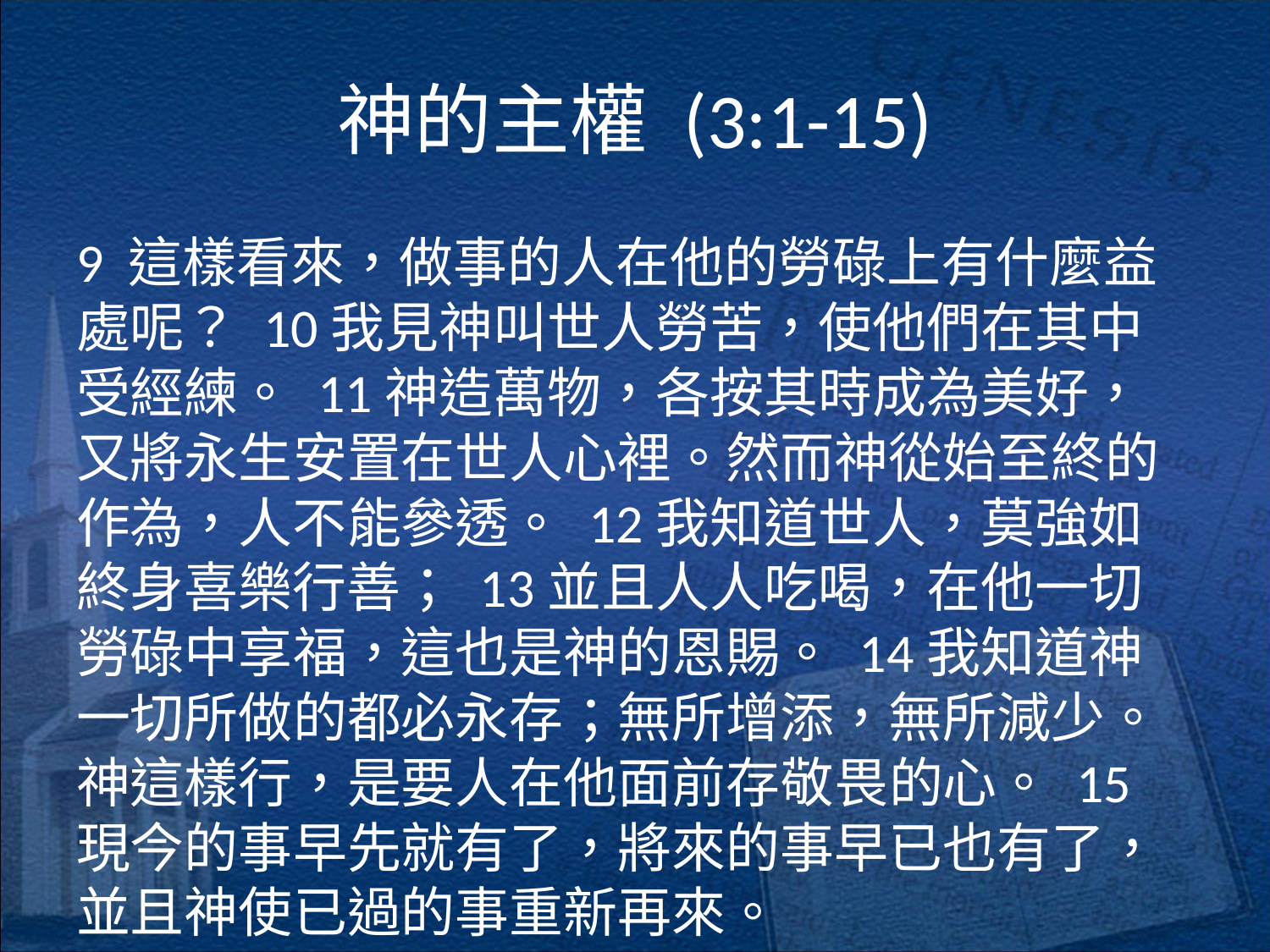

# 神的主權 (3:1-15)
9 這樣看來，做事的人在他的勞碌上有什麼益處呢？ 10我見神叫世人勞苦，使他們在其中受經練。 11神造萬物，各按其時成為美好，又將永生安置在世人心裡。然而神從始至終的作為，人不能參透。 12我知道世人，莫強如終身喜樂行善； 13並且人人吃喝，在他一切勞碌中享福，這也是神的恩賜。 14我知道神一切所做的都必永存；無所增添，無所減少。神這樣行，是要人在他面前存敬畏的心。 15現今的事早先就有了，將來的事早已也有了，並且神使已過的事重新再來。